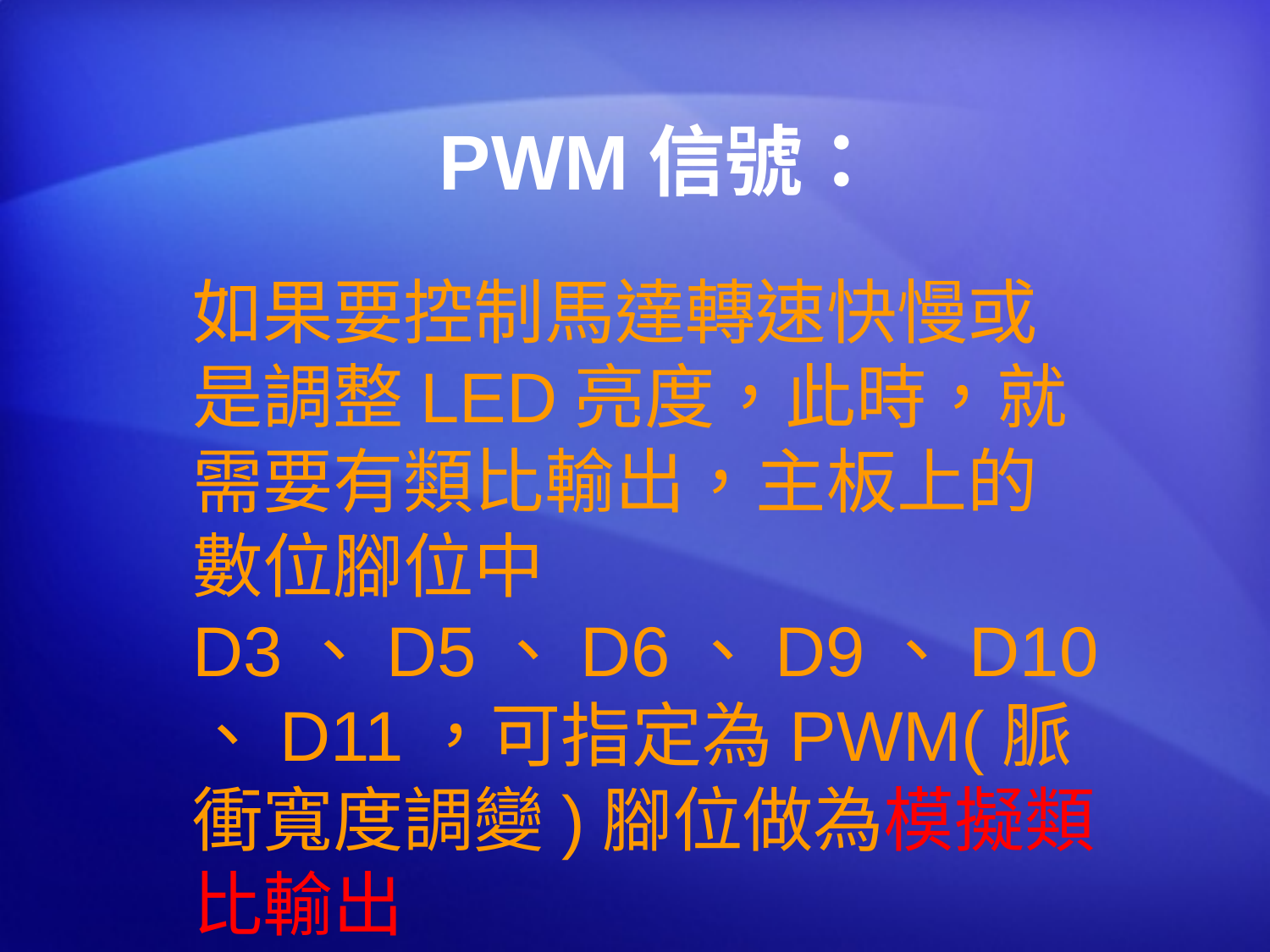

# PWM信號：
如果要控制馬達轉速快慢或是調整LED亮度，此時，就需要有類比輸出，主板上的數位腳位中D3、D5、D6、D9、D10、D11，可指定為PWM(脈衝寬度調變)腳位做為模擬類比輸出